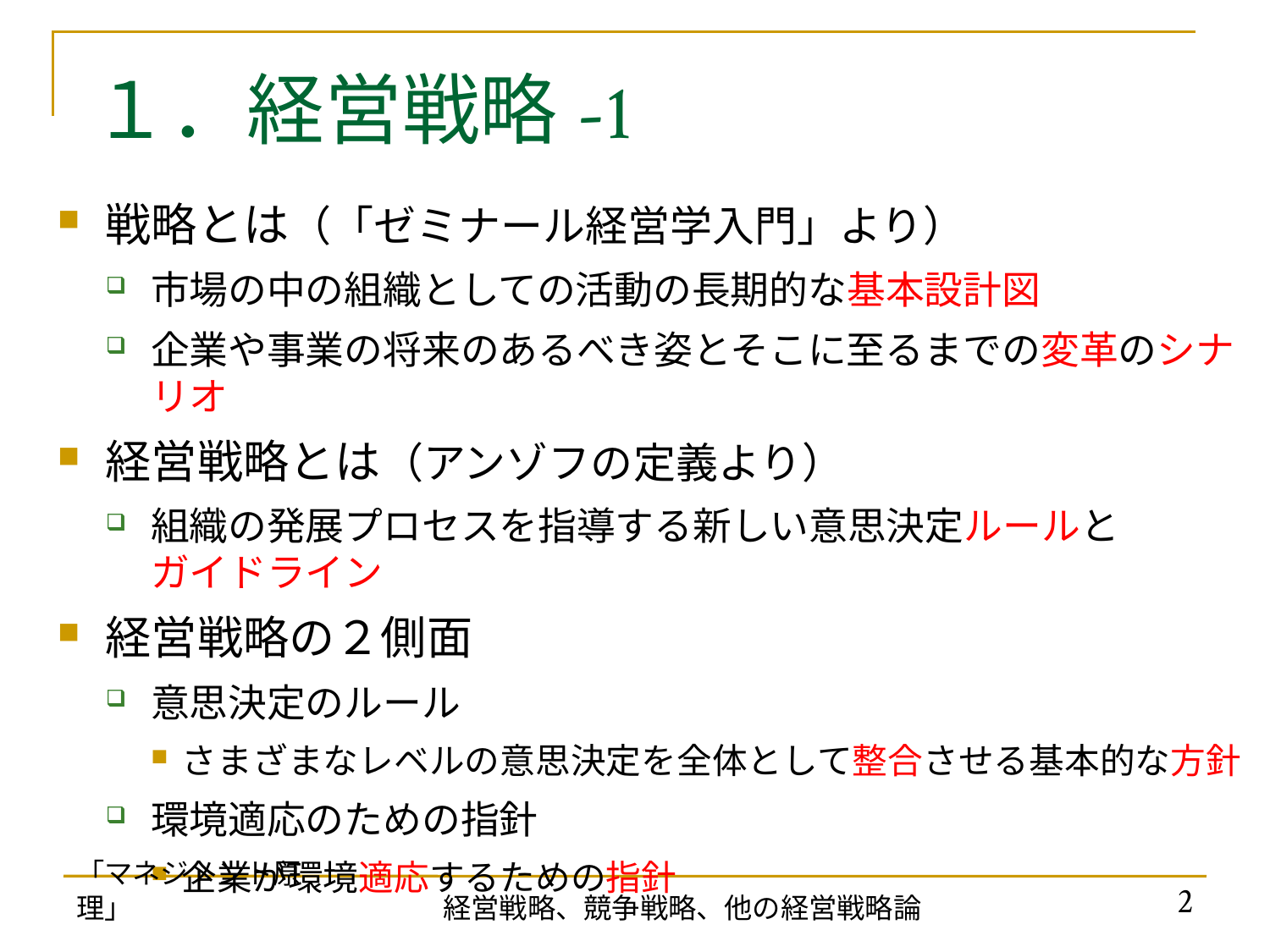

# １．経営戦略-1
戦略とは（「ゼミナール経営学入門」より）
市場の中の組織としての活動の長期的な基本設計図
企業や事業の将来のあるべき姿とそこに至るまでの変革のシナリオ
経営戦略とは（アンゾフの定義より）
組織の発展プロセスを指導する新しい意思決定ルールと
ガイドライン
経営戦略の２側面
意思決定のルール
さまざまなレベルの意思決定を全体として整合させる基本的な方針
環境適応のための指針
企業が環境適応するための指針
「マネジメント原理」
2
経営戦略、競争戦略、他の経営戦略論